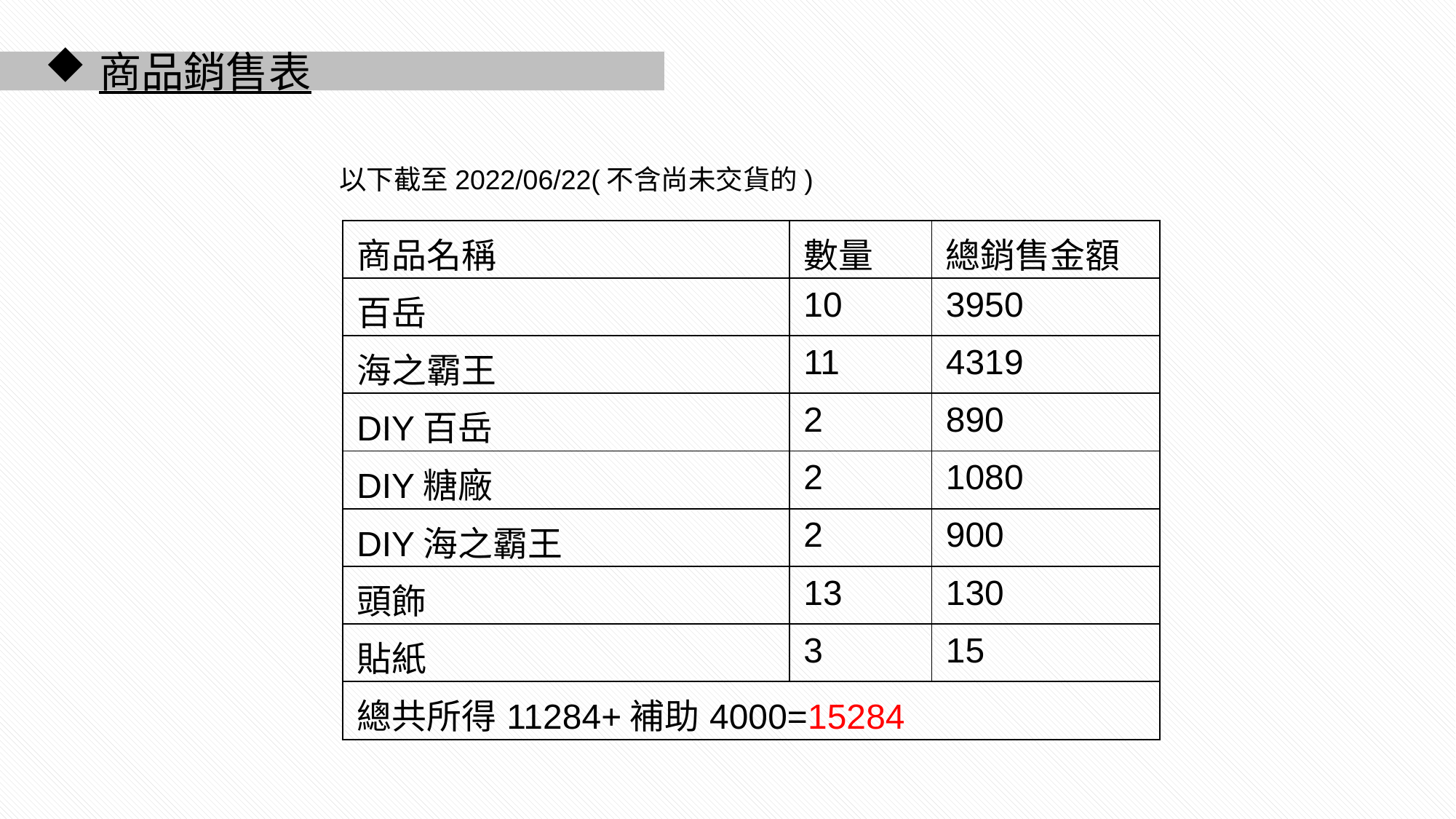

商品銷售表

以下截至2022/06/22(不含尚未交貨的)
| 商品名稱 | 數量 | 總銷售金額 |
| --- | --- | --- |
| 百岳 | 10 | 3950 |
| 海之霸王 | 11 | 4319 |
| DIY百岳 | 2 | 890 |
| DIY糖廠 | 2 | 1080 |
| DIY海之霸王 | 2 | 900 |
| 頭飾 | 13 | 130 |
| 貼紙 | 3 | 15 |
| 總共所得11284+補助4000=15284 |
| --- |